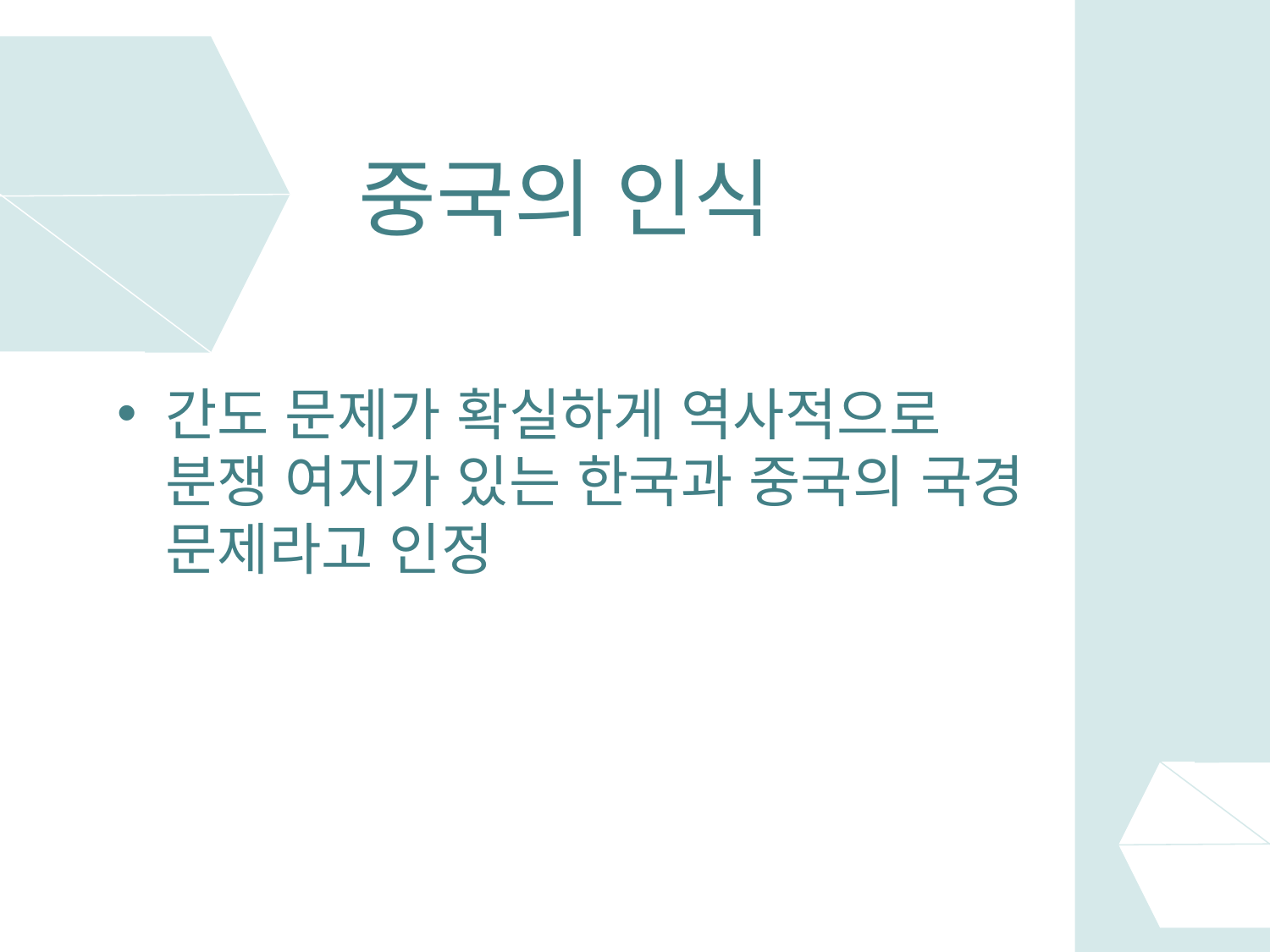

# 중국의 인식
간도 문제가 확실하게 역사적으로 분쟁 여지가 있는 한국과 중국의 국경 문제라고 인정